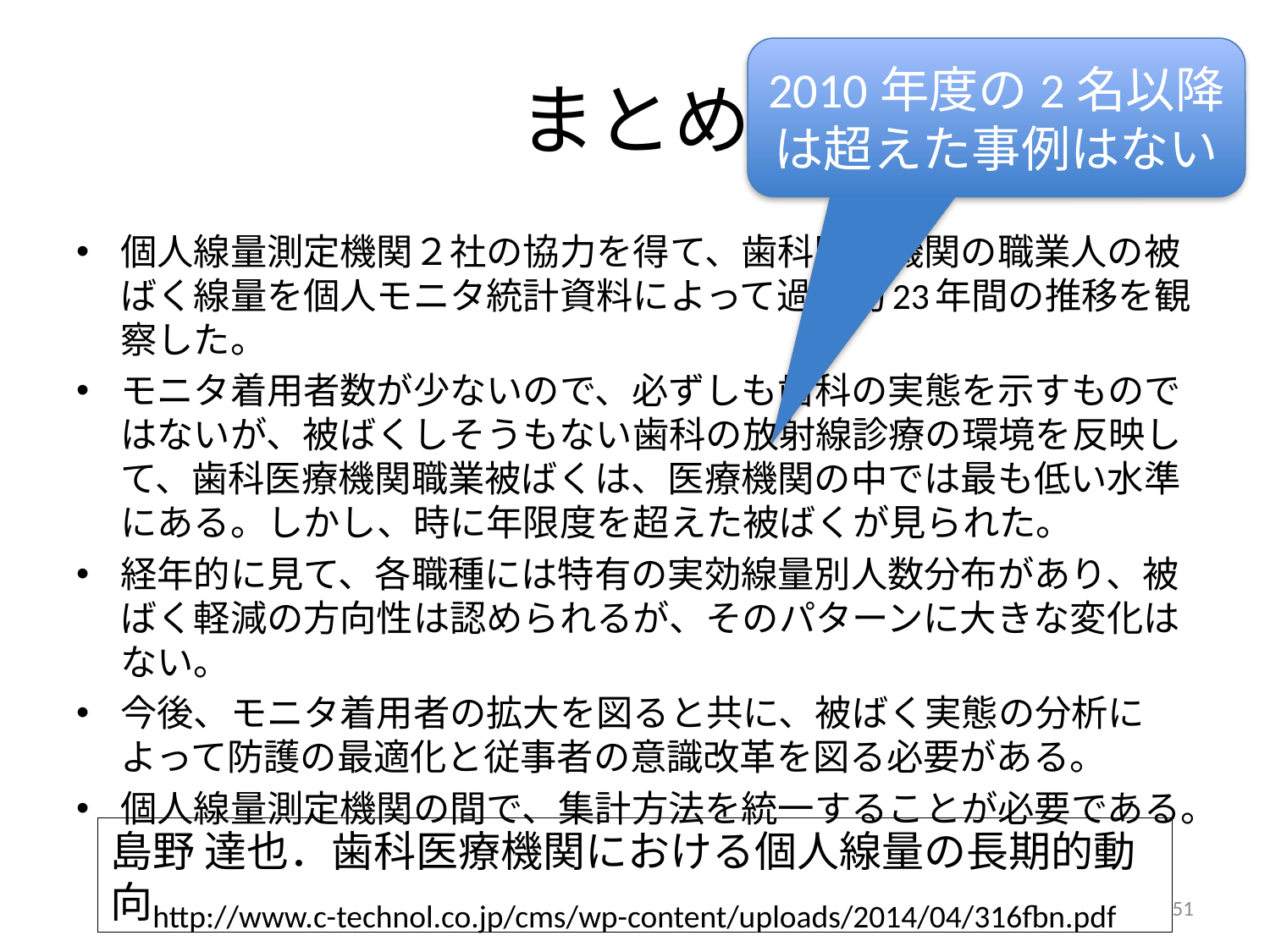

# まとめ
2010年度の2名以降は超えた事例はない
個人線量測定機関２社の協力を得て、歯科医療機関の職業人の被ばく線量を個人モニタ統計資料によって過去約23年間の推移を観察した。
モニタ着用者数が少ないので、必ずしも歯科の実態を示すものではないが、被ばくしそうもない歯科の放射線診療の環境を反映して、歯科医療機関職業被ばくは、医療機関の中では最も低い水準にある。しかし、時に年限度を超えた被ばくが見られた。
経年的に見て、各職種には特有の実効線量別人数分布があり、被ばく軽減の方向性は認められるが、そのパターンに大きな変化はない。
今後、モニタ着用者の拡大を図ると共に、被ばく実態の分析によって防護の最適化と従事者の意識改革を図る必要がある。
個人線量測定機関の間で、集計方法を統一することが必要である。

島野 達也．歯科医療機関における個人線量の長期的動向
51
http://www.c-technol.co.jp/cms/wp-content/uploads/2014/04/316fbn.pdf